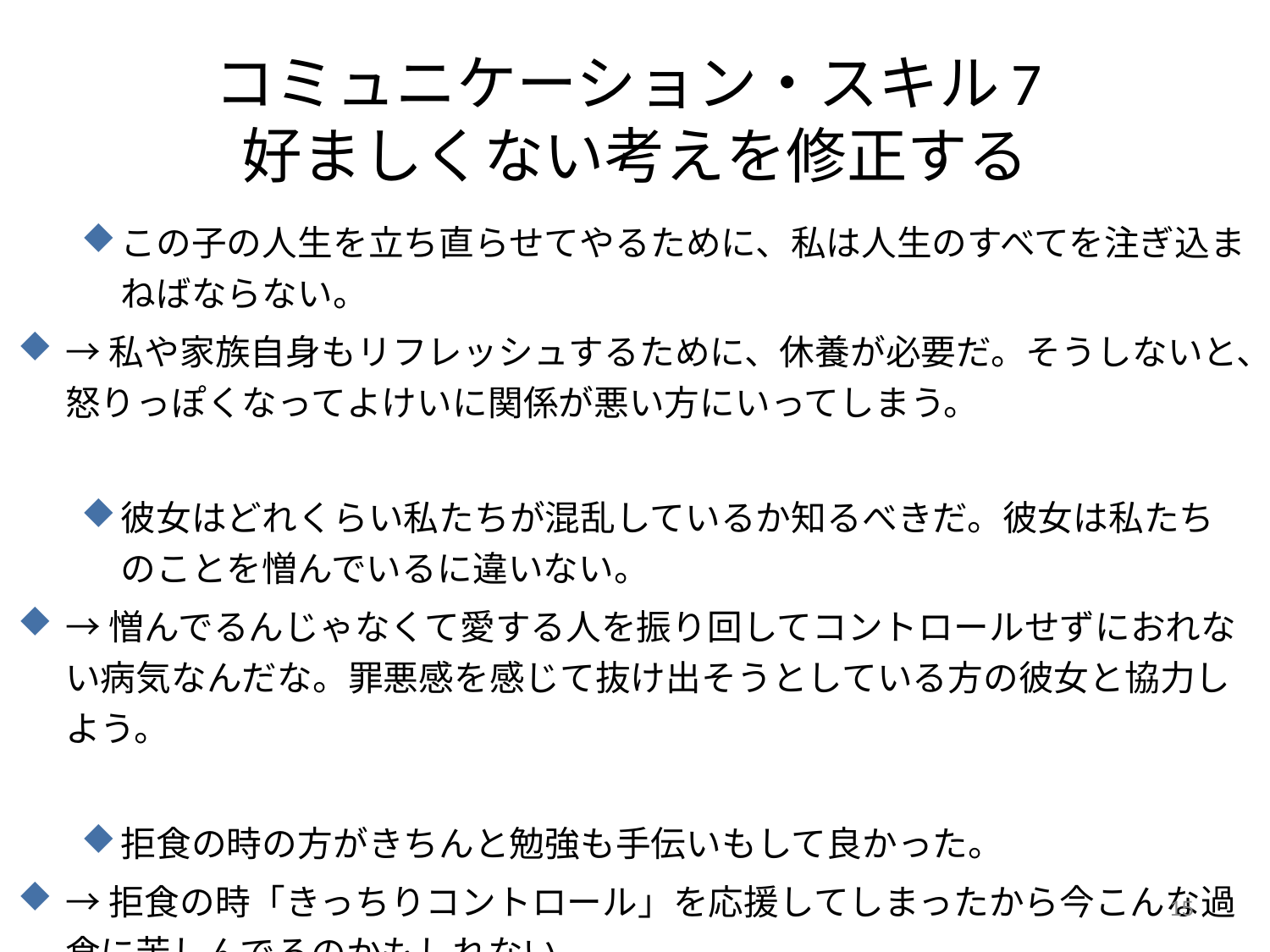

# コミュニケーション・スキル7 好ましくない考えを修正する
この子の人生を立ち直らせてやるために、私は人生のすべてを注ぎ込まねばならない。
→私や家族自身もリフレッシュするために、休養が必要だ。そうしないと、怒りっぽくなってよけいに関係が悪い方にいってしまう。

彼女はどれくらい私たちが混乱しているか知るべきだ。彼女は私たちのことを憎んでいるに違いない。
→憎んでるんじゃなくて愛する人を振り回してコントロールせずにおれない病気なんだな。罪悪感を感じて抜け出そうとしている方の彼女と協力しよう。

拒食の時の方がきちんと勉強も手伝いもして良かった。
→拒食の時「きっちりコントロール」を応援してしまったから今こんな過食に苦しんでるのかもしれない。
15